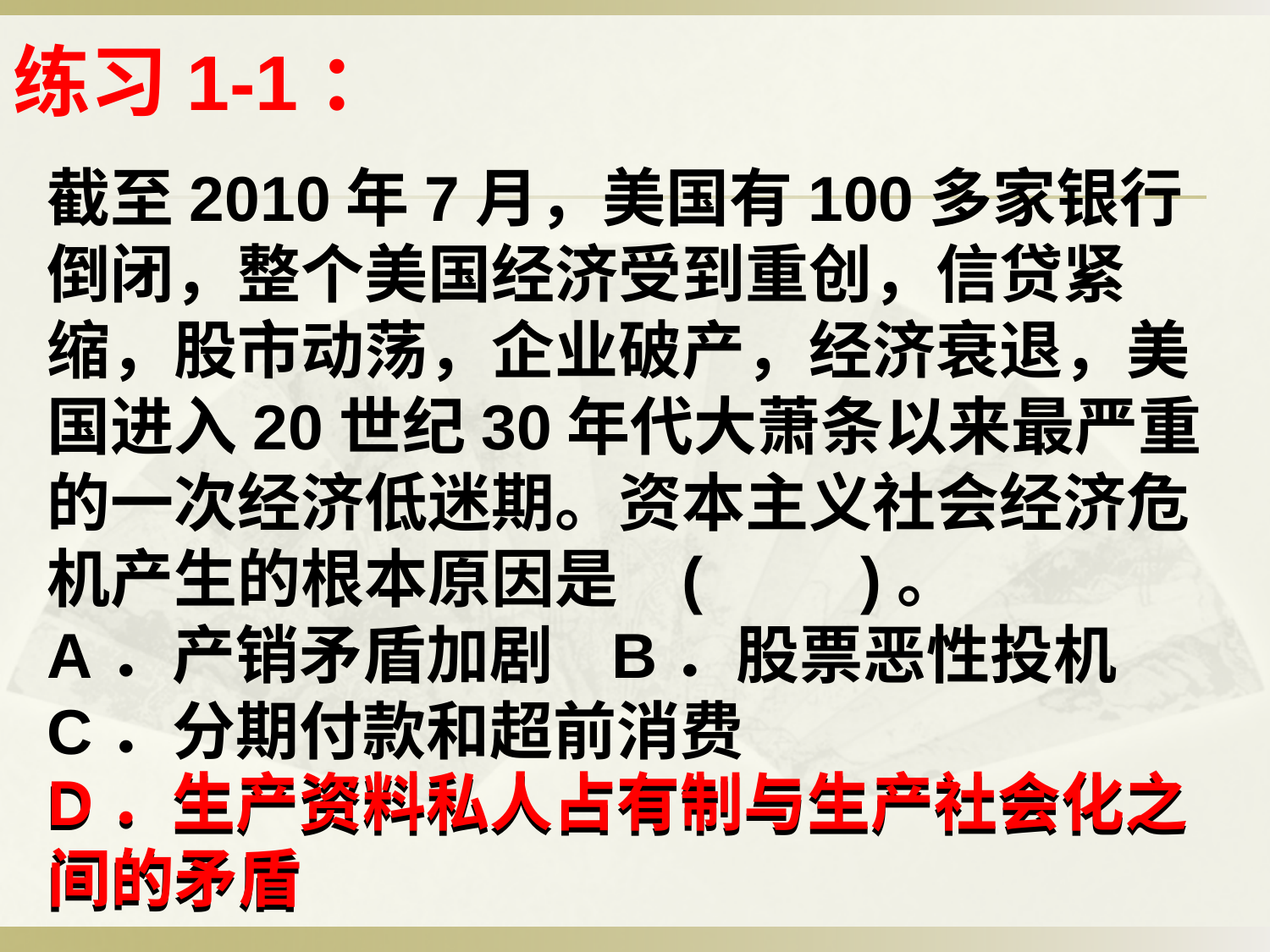

# 练习1-1：
截至2010年7月，美国有100多家银行倒闭，整个美国经济受到重创，信贷紧缩，股市动荡，企业破产，经济衰退，美国进入20世纪30年代大萧条以来最严重的一次经济低迷期。资本主义社会经济危机产生的根本原因是	(　　)。
A．产销矛盾加剧   B．股票恶性投机
C．分期付款和超前消费
D．生产资料私人占有制与生产社会化之间的矛盾

D．生产资料私人占有制与生产社会化之
间的矛盾